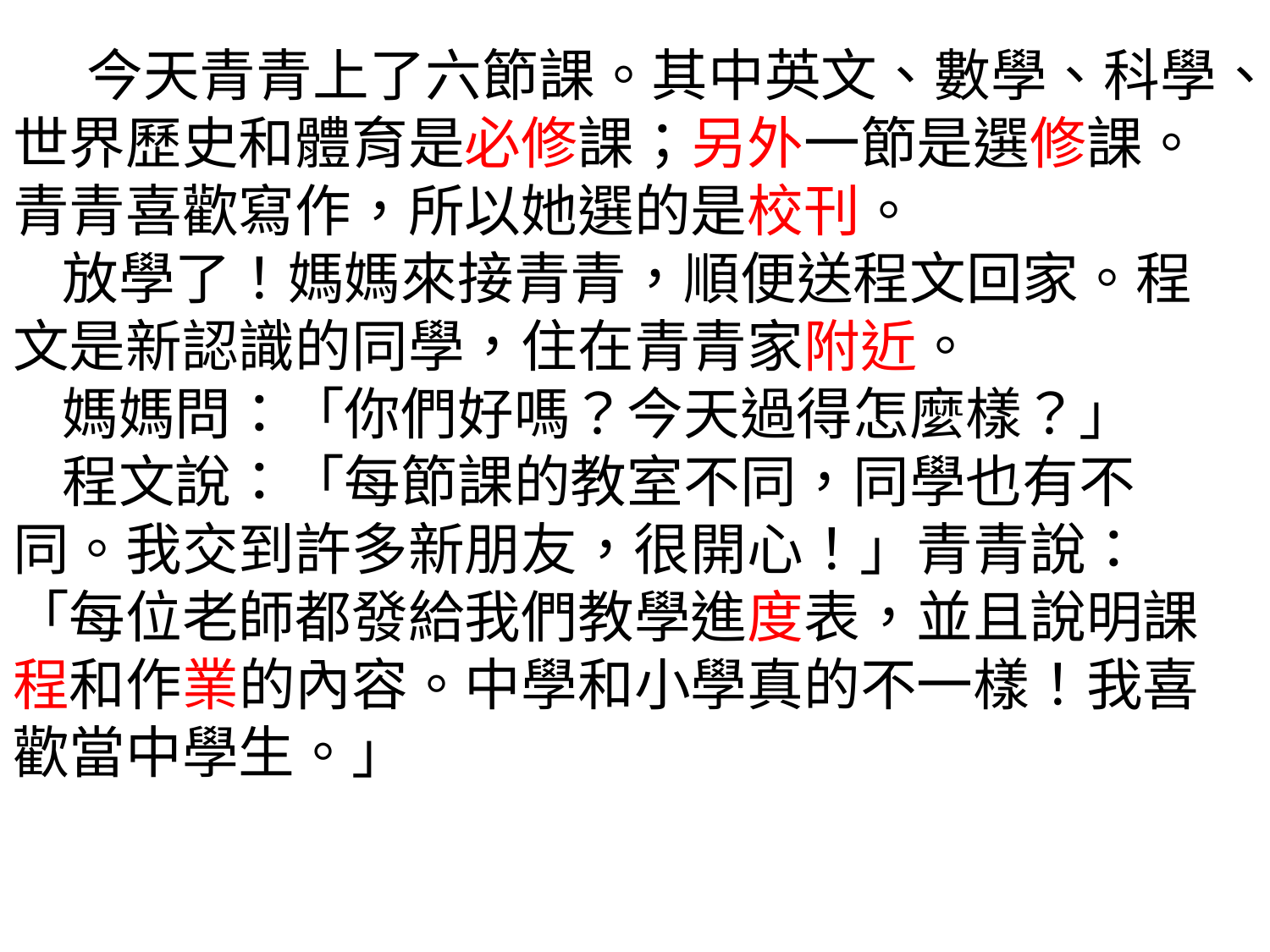

今天青青上了六節課。其中英文、數學、科學、世界歷史和體育是必修課；另外一節是選修課。青青喜歡寫作，所以她選的是校刊。
放學了！媽媽來接青青，順便送程文回家。程文是新認識的同學，住在青青家附近。
媽媽問：「你們好嗎？今天過得怎麼樣？」
程文說：「每節課的教室不同，同學也有不同。我交到許多新朋友，很開心！」青青說：「每位老師都發給我們教學進度表，並且說明課程和作業的內容。中學和小學真的不一樣！我喜歡當中學生。」